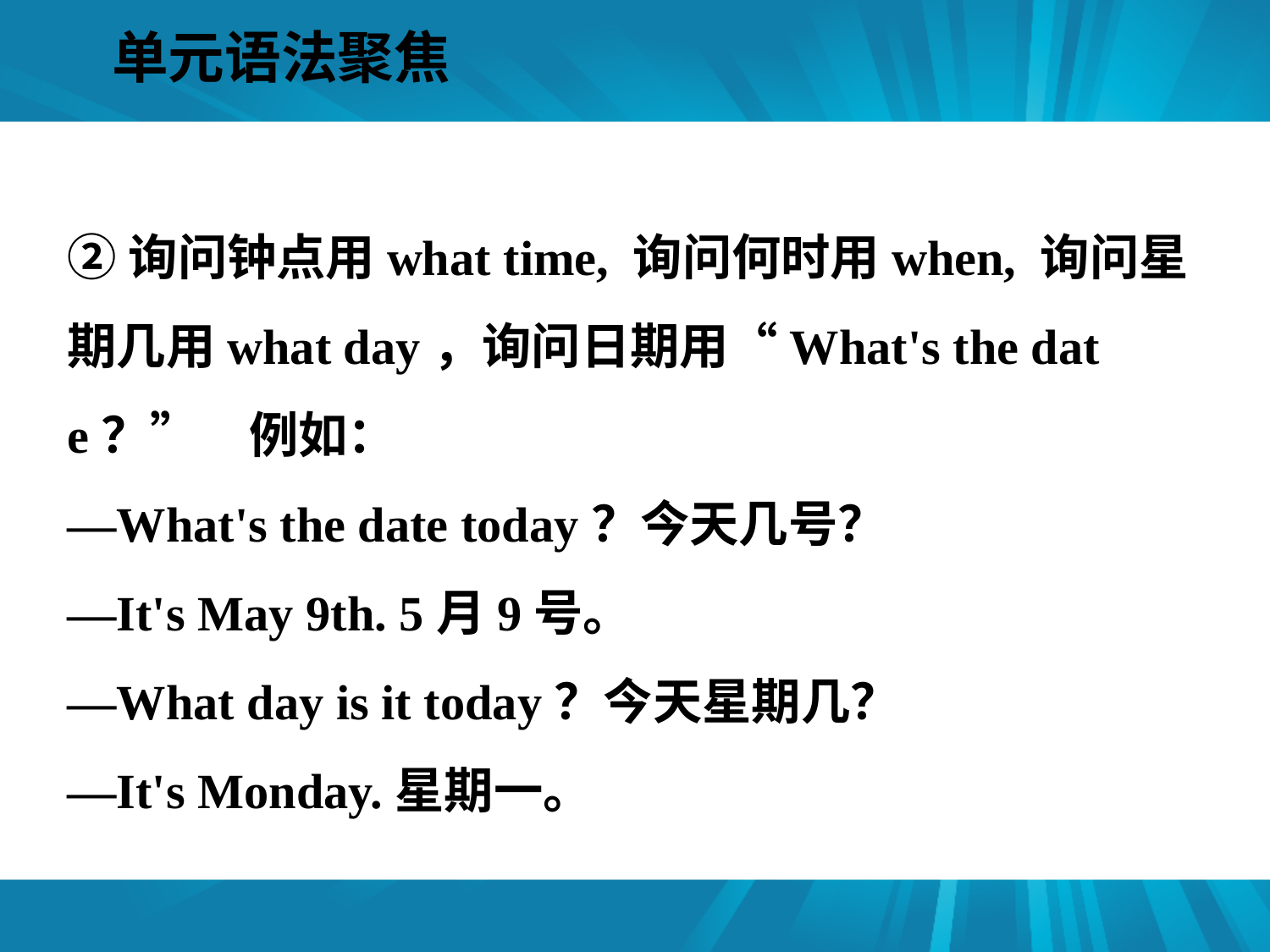

单元语法聚焦
#
②询问钟点用what time, 询问何时用when, 询问星期几用what day，询问日期用“What's the date？”　例如：
—What's the date today？今天几号？
—It's May 9th. 5月9号。
—What day is it today？今天星期几？
—It's Monday.星期一。